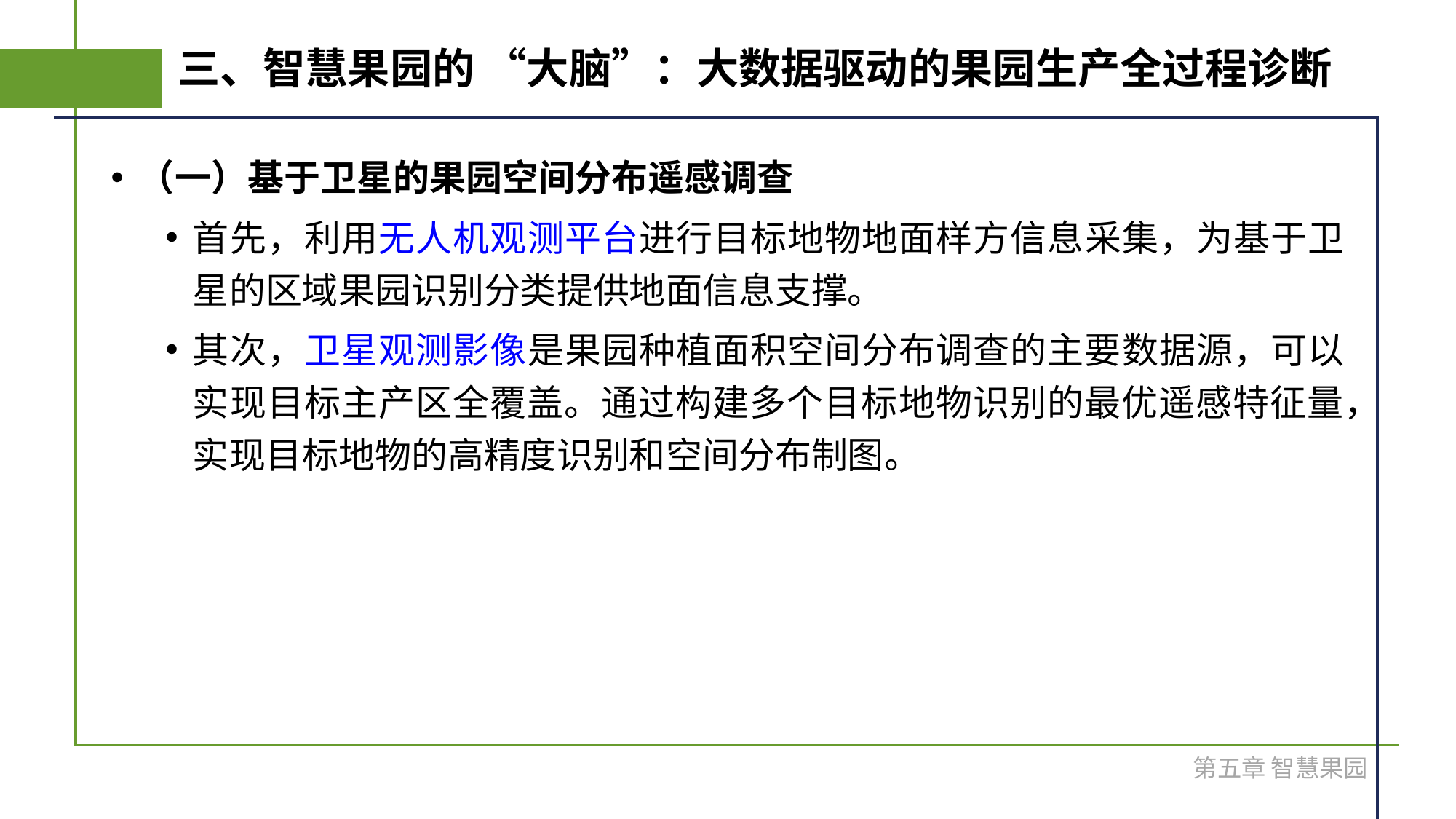

# 三、智慧果园的 “大脑”：大数据驱动的果园生产全过程诊断
（一）基于卫星的果园空间分布遥感调查
首先，利用无人机观测平台进行目标地物地面样方信息采集，为基于卫星的区域果园识别分类提供地面信息支撑。
其次，卫星观测影像是果园种植面积空间分布调查的主要数据源，可以实现目标主产区全覆盖。通过构建多个目标地物识别的最优遥感特征量，实现目标地物的高精度识别和空间分布制图。
第五章 智慧果园